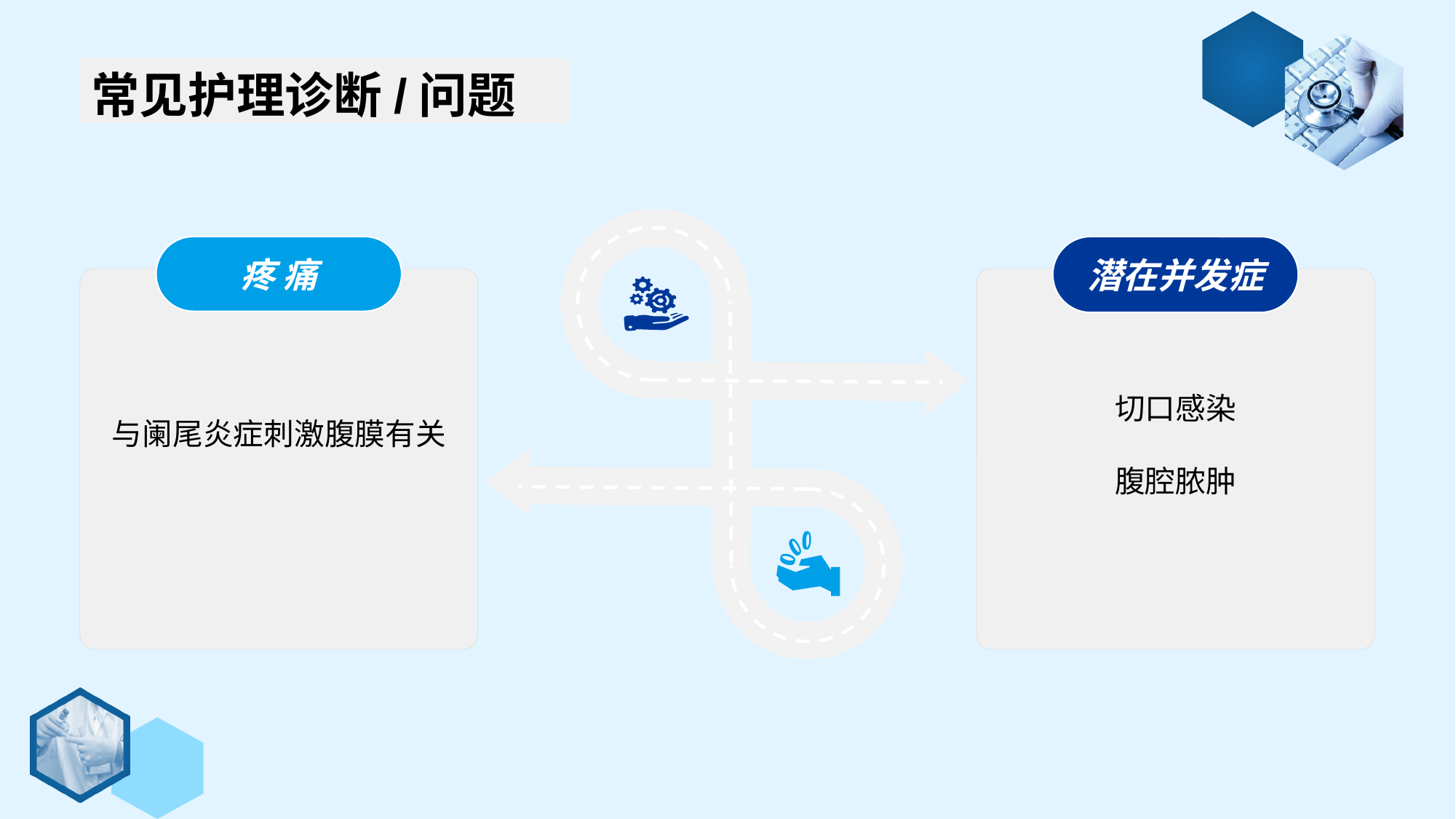

常见护理诊断/问题

潜在并发症

切口感染
腹腔脓肿
疼 痛

与阑尾炎症刺激腹膜有关